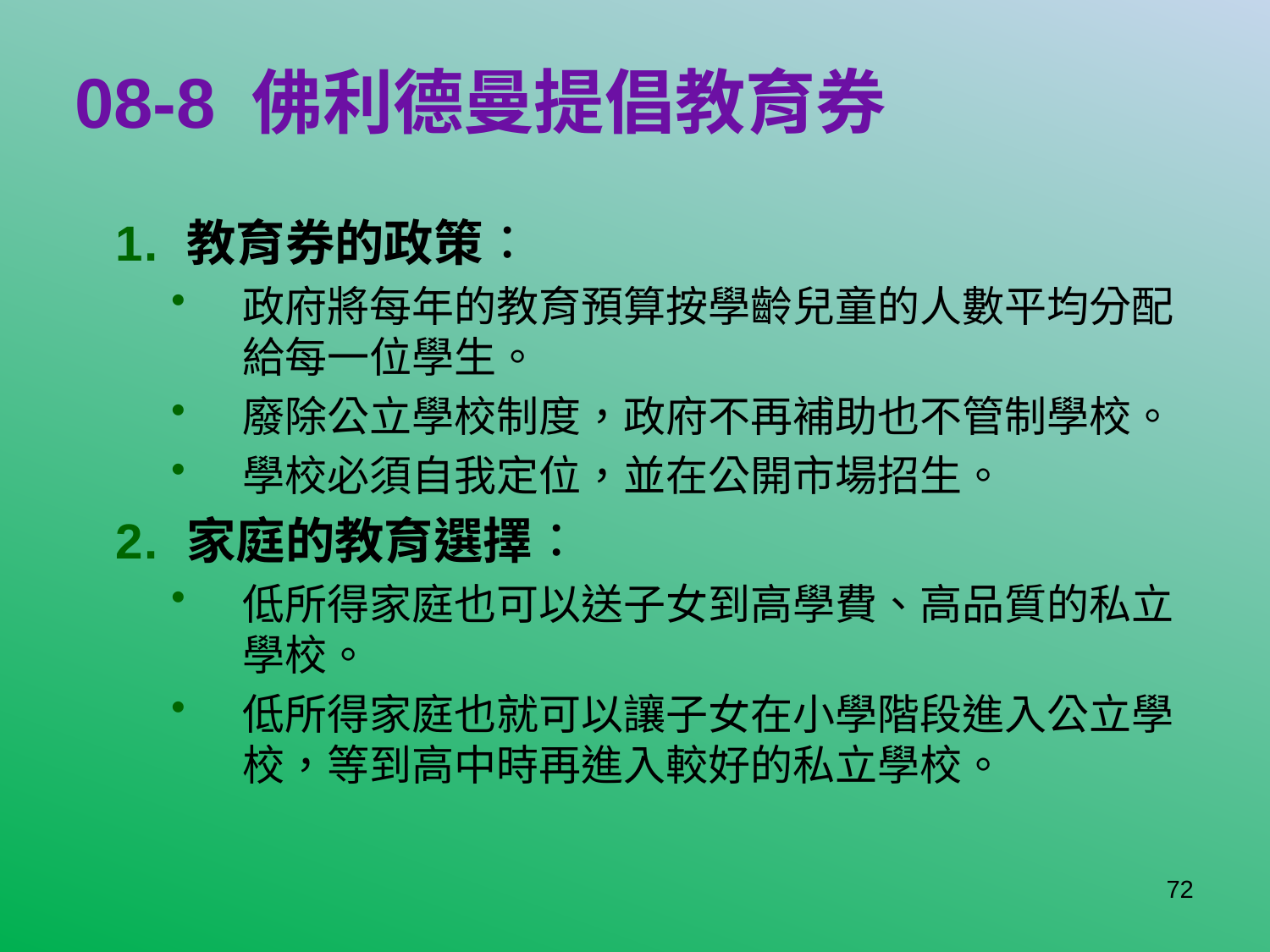

# 08-8 佛利德曼提倡教育券
教育券的政策：
政府將每年的教育預算按學齡兒童的人數平均分配給每一位學生。
廢除公立學校制度，政府不再補助也不管制學校。
學校必須自我定位，並在公開市場招生。
家庭的教育選擇：
低所得家庭也可以送子女到高學費、高品質的私立學校。
低所得家庭也就可以讓子女在小學階段進入公立學校，等到高中時再進入較好的私立學校。

72